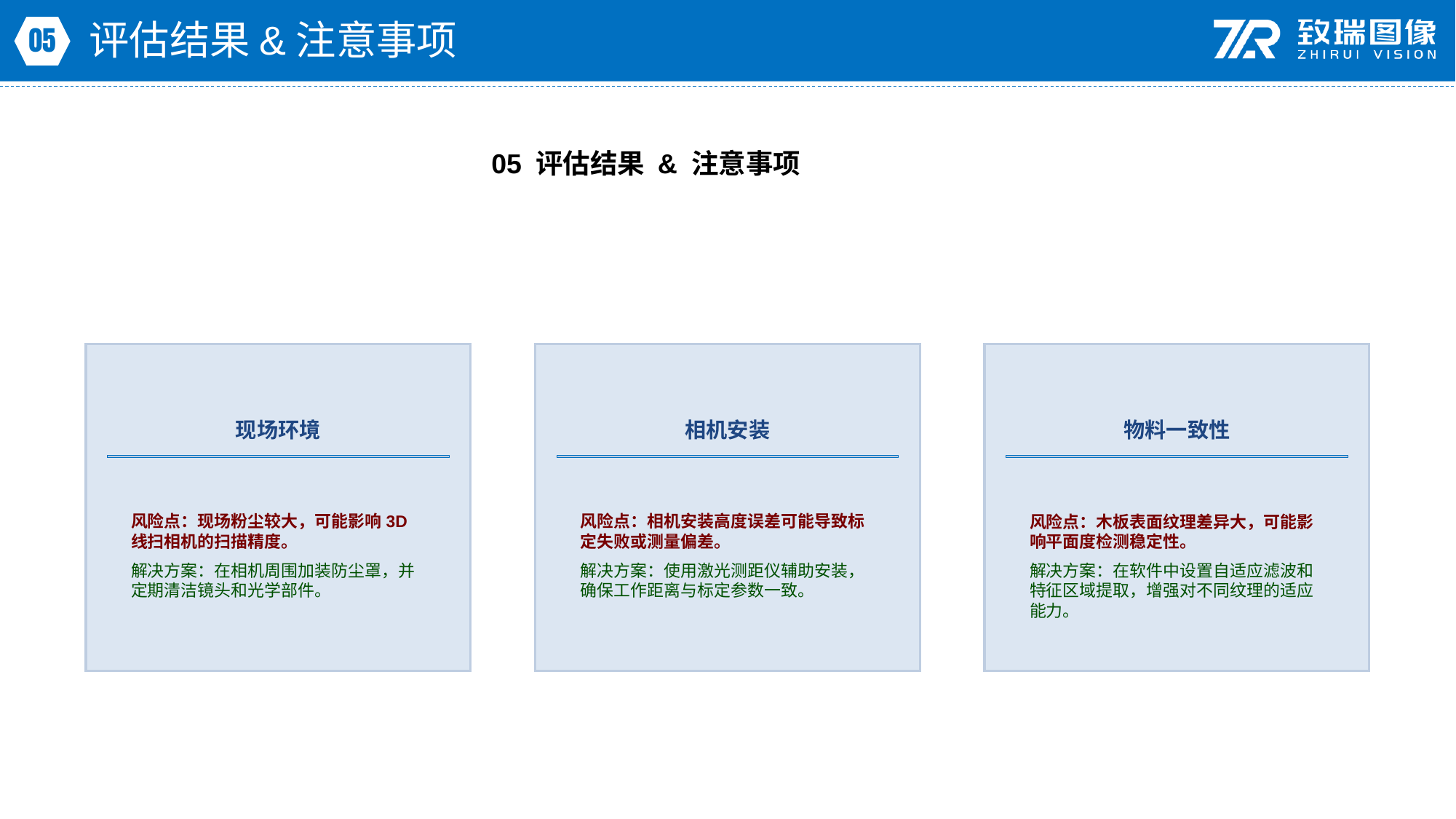

评估结果&注意事项
05

05 评估结果 & 注意事项

现场环境

相机安装

物料一致性

风险点：现场粉尘较大，可能影响3D线扫相机的扫描精度。
解决方案：在相机周围加装防尘罩，并定期清洁镜头和光学部件。

风险点：相机安装高度误差可能导致标定失败或测量偏差。
解决方案：使用激光测距仪辅助安装，确保工作距离与标定参数一致。

风险点：木板表面纹理差异大，可能影响平面度检测稳定性。
解决方案：在软件中设置自适应滤波和特征区域提取，增强对不同纹理的适应能力。